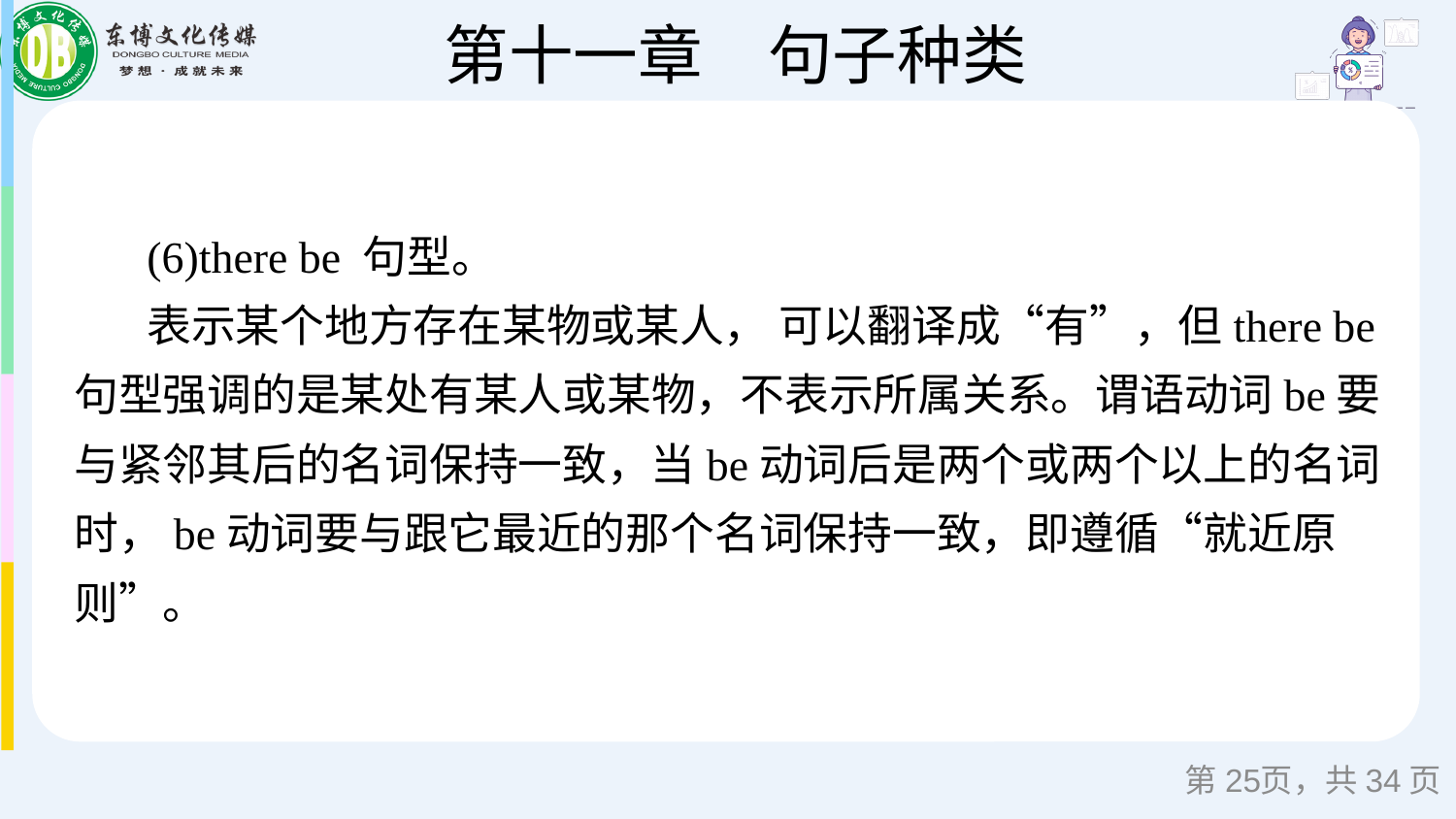

(6)there be 句型。
表示某个地方存在某物或某人， 可以翻译成“有”，但there be句型强调的是某处有某人或某物，不表示所属关系。谓语动词be要与紧邻其后的名词保持一致，当be动词后是两个或两个以上的名词时，be动词要与跟它最近的那个名词保持一致，即遵循“就近原则”。
第25页，共34页